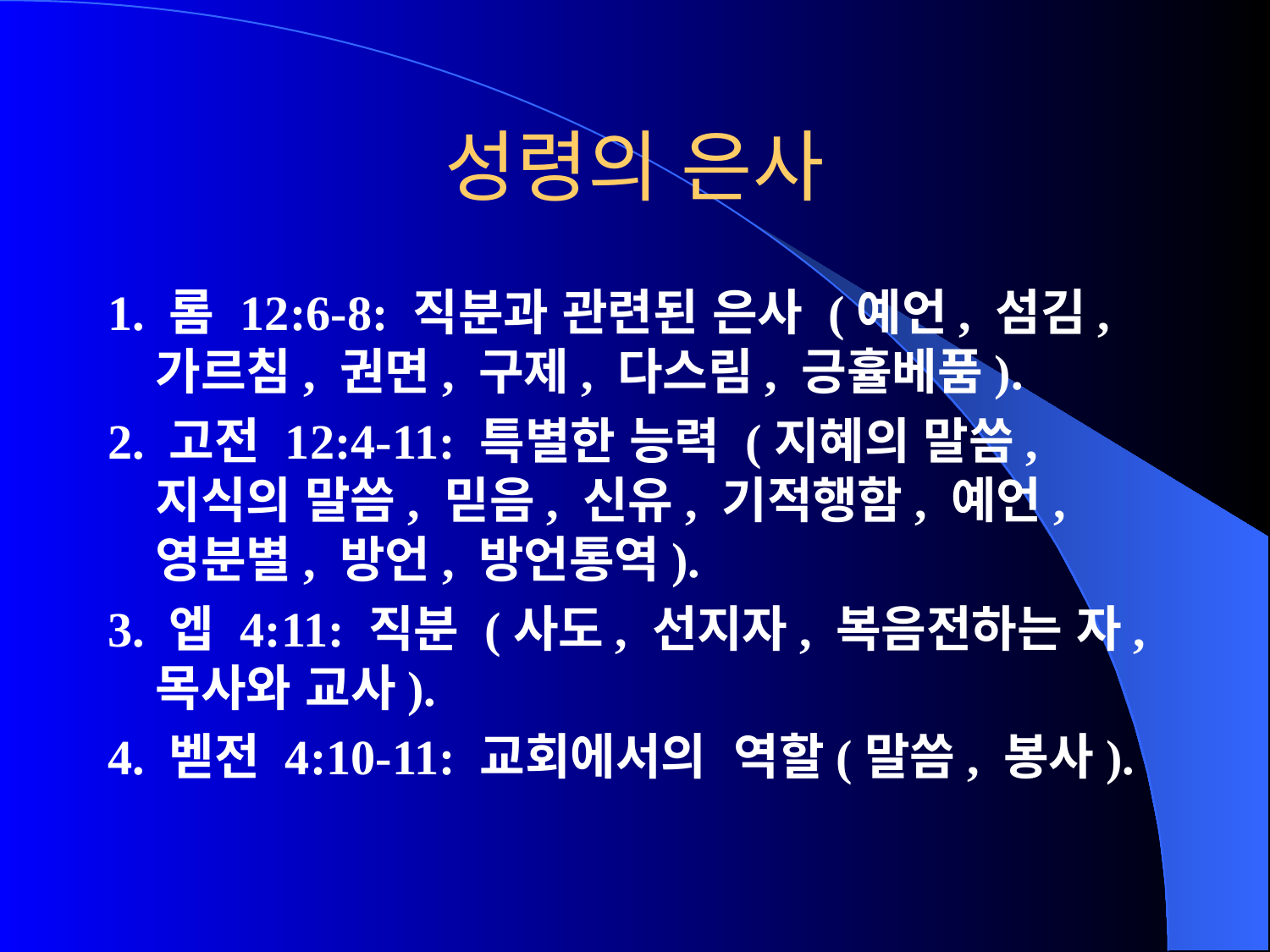

# 성령의 은사
1. 롬 12:6-8: 직분과 관련된 은사 (예언, 섬김, 가르침, 권면, 구제, 다스림, 긍휼베품).
2. 고전 12:4-11: 특별한 능력 (지혜의 말씀, 지식의 말씀, 믿음, 신유, 기적행함, 예언, 영분별, 방언, 방언통역).
3. 엡 4:11: 직분 (사도, 선지자, 복음전하는 자, 목사와 교사).
4. 벧전 4:10-11: 교회에서의  역할(말씀, 봉사).